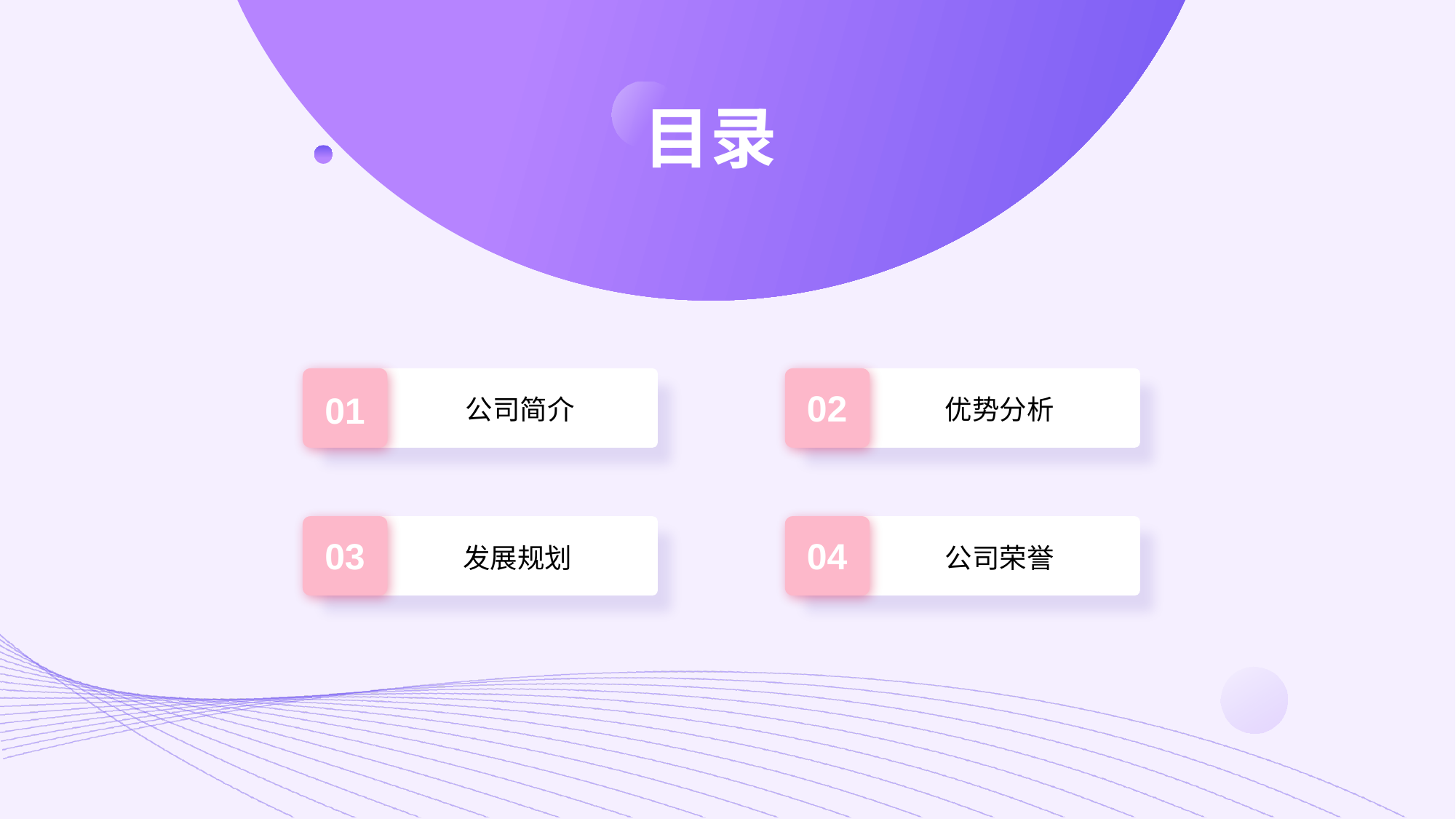

02
01
公司简介
优势分析
03
04
发展规划
公司荣誉